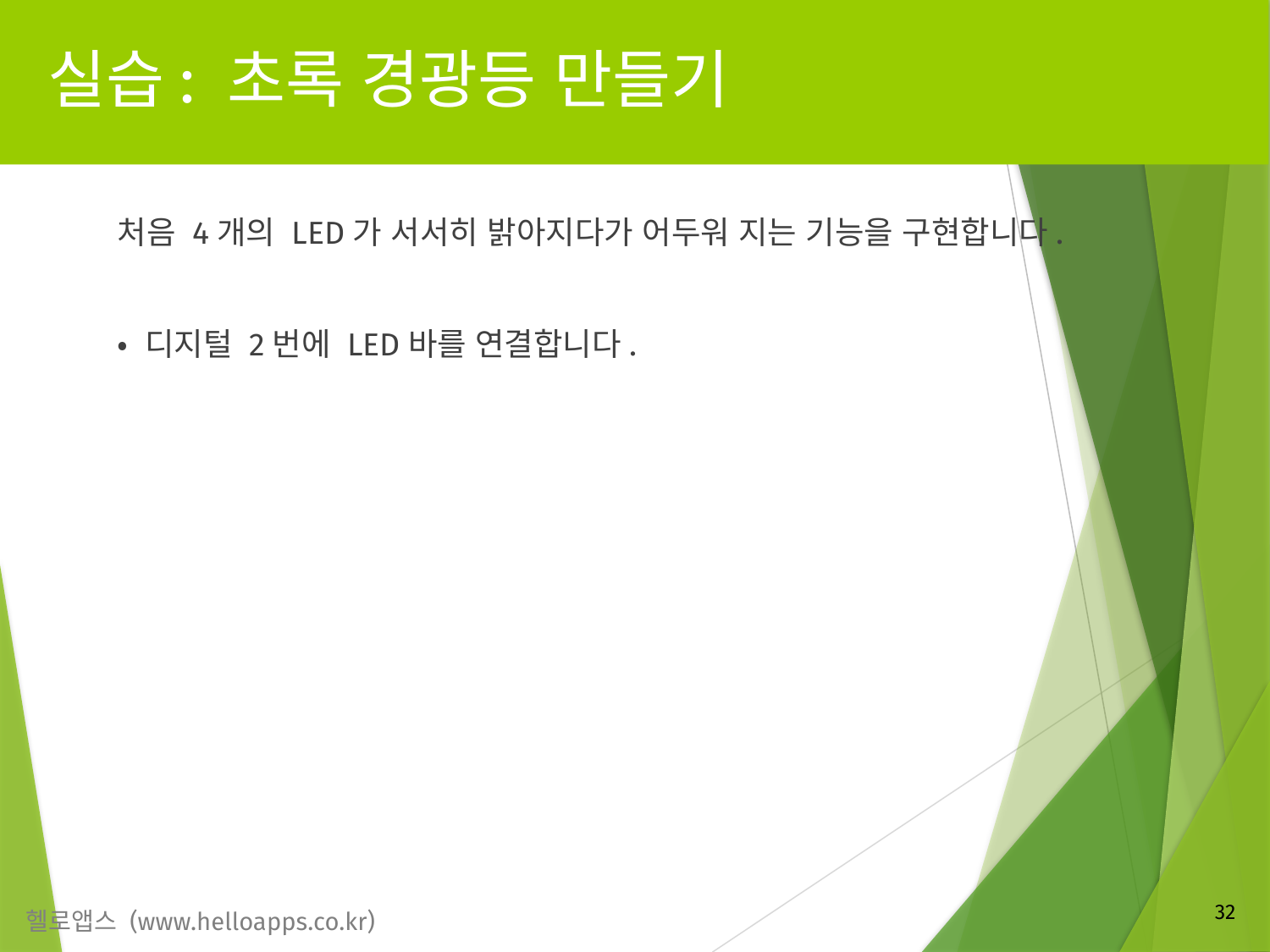

# 실습: 초록 경광등 만들기
처음 4개의 LED가 서서히 밝아지다가 어두워 지는 기능을 구현합니다.

• 디지털 2번에 LED바를 연결합니다.
32